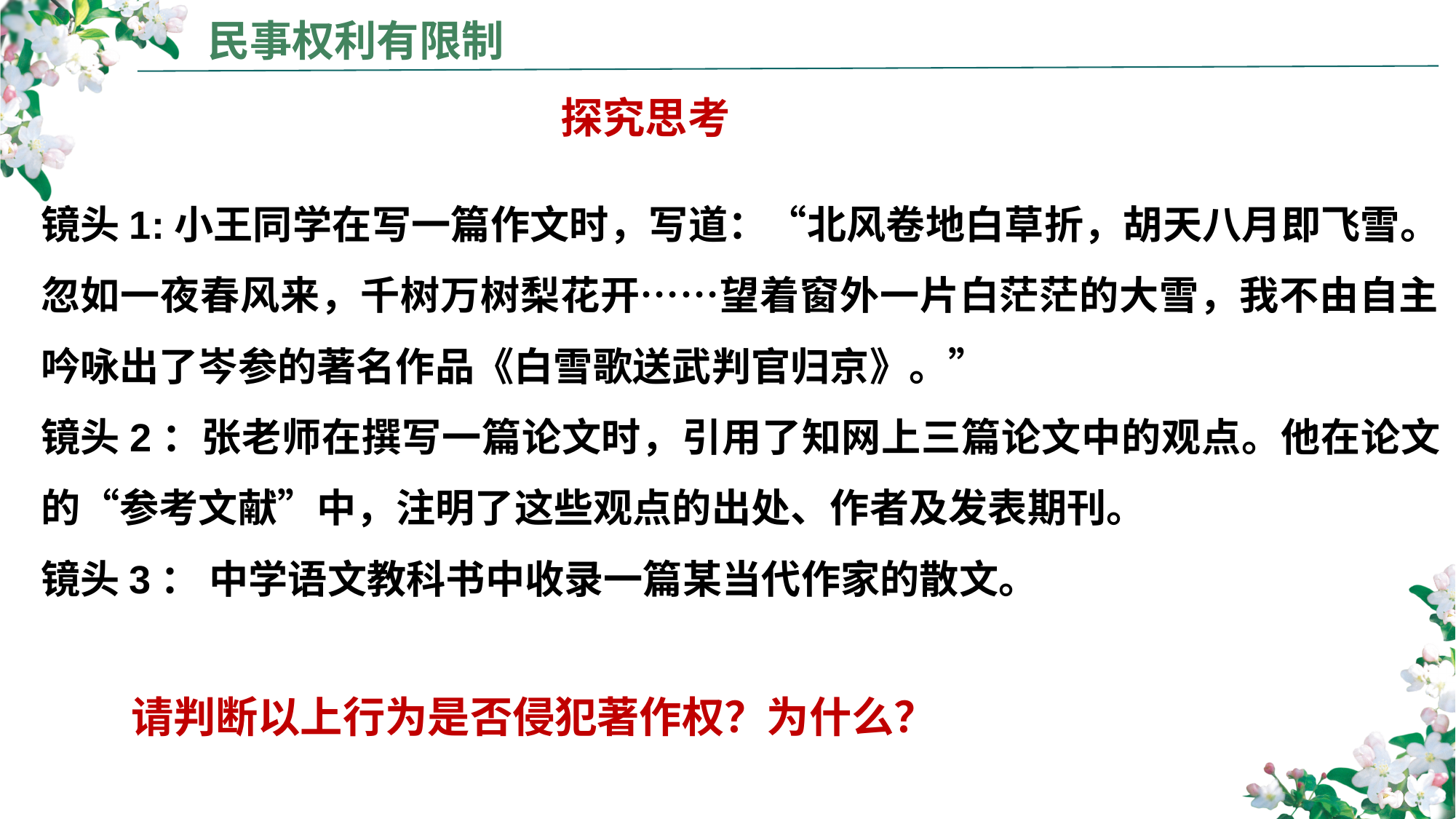

民事权利有限制
探究思考
镜头1:小王同学在写一篇作文时，写道：“北风卷地白草折，胡天八月即飞雪。忽如一夜春风来，千树万树梨花开……望着窗外一片白茫茫的大雪，我不由自主吟咏出了岑参的著名作品《白雪歌送武判官归京》。”
镜头2：张老师在撰写一篇论文时，引用了知网上三篇论文中的观点。他在论文的“参考文献”中，注明了这些观点的出处、作者及发表期刊。
镜头3： 中学语文教科书中收录一篇某当代作家的散文。
请判断以上行为是否侵犯著作权？为什么？